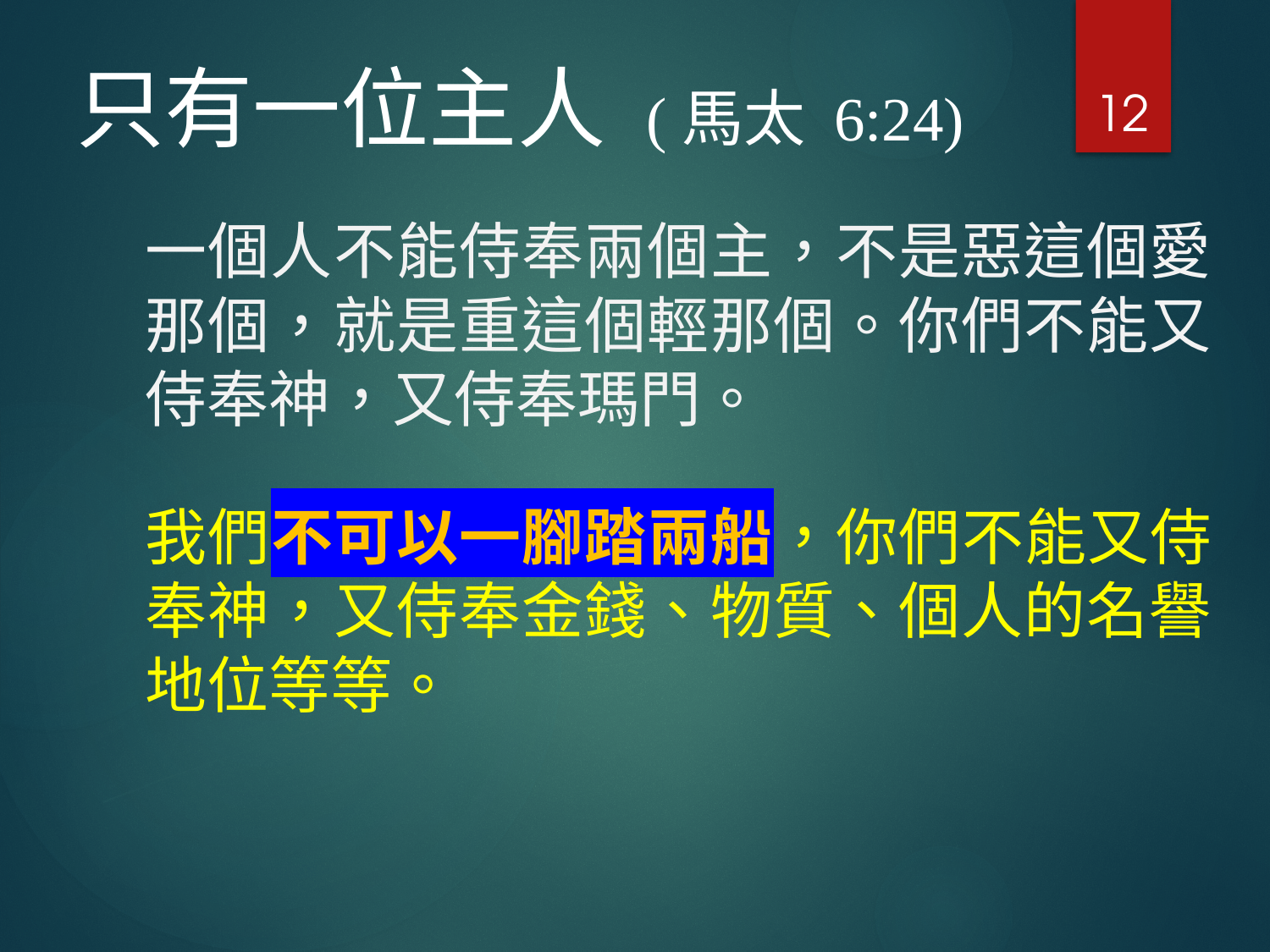

12
# 只有一位主人 (馬太 6:24)
一個人不能侍奉兩個主，不是惡這個愛那個，就是重這個輕那個。你們不能又侍奉神，又侍奉瑪門。
我們不可以一腳踏兩船，你們不能又侍奉神，又侍奉金錢、物質、個人的名譽地位等等。